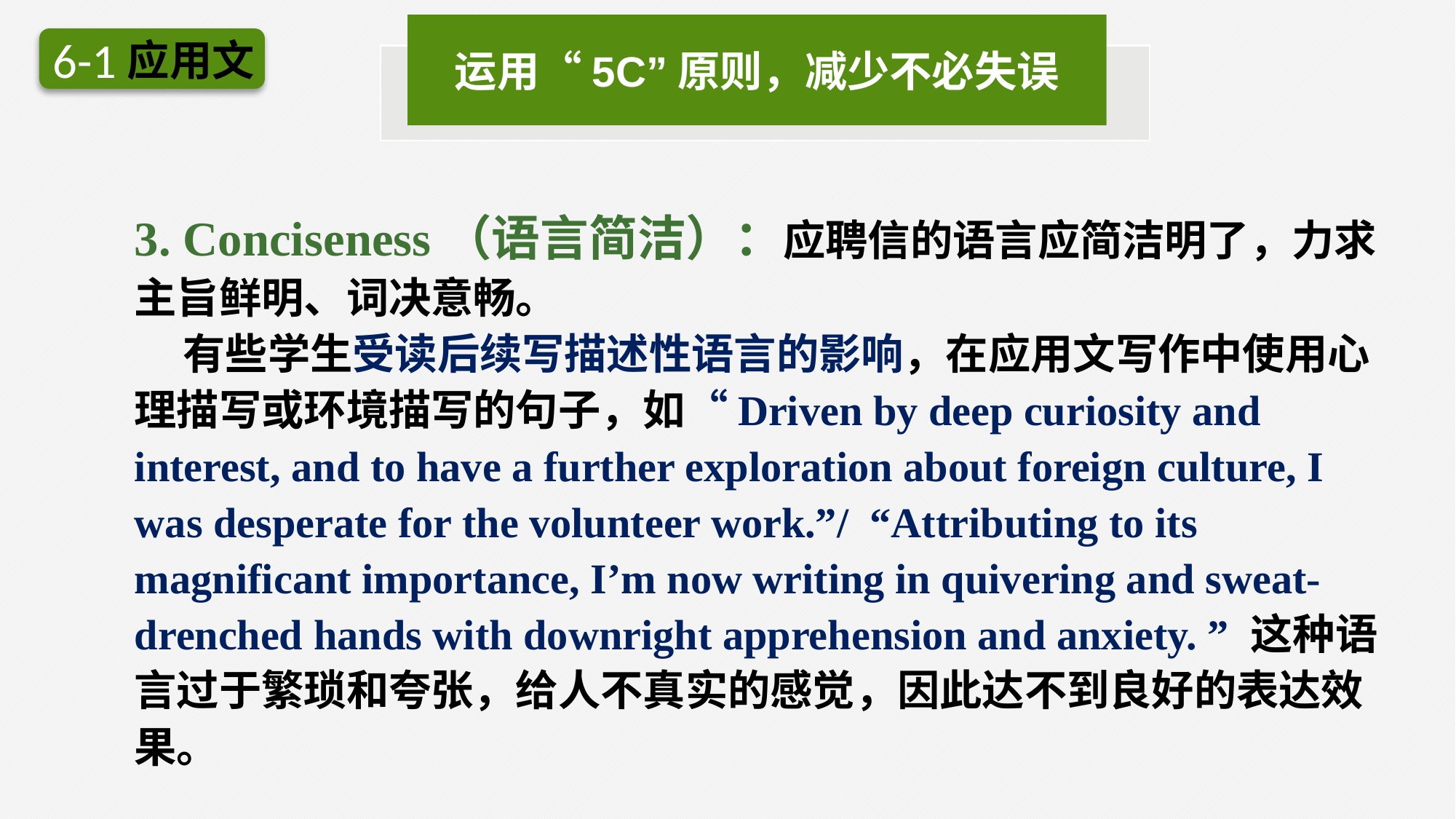

运用“5C”原则，减少不必失误
6-1
应用文

3. Conciseness（语言简洁）：应聘信的语言应简洁明了，力求主旨鲜明、词决意畅。
    有些学生受读后续写描述性语言的影响，在应用文写作中使用心理描写或环境描写的句子，如“Driven by deep curiosity and interest, and to have a further exploration about foreign culture, I was desperate for the volunteer work.”/  “Attributing to its magnificant importance, I’m now writing in quivering and sweat-drenched hands with downright apprehension and anxiety. ” 这种语言过于繁琐和夸张，给人不真实的感觉，因此达不到良好的表达效果。